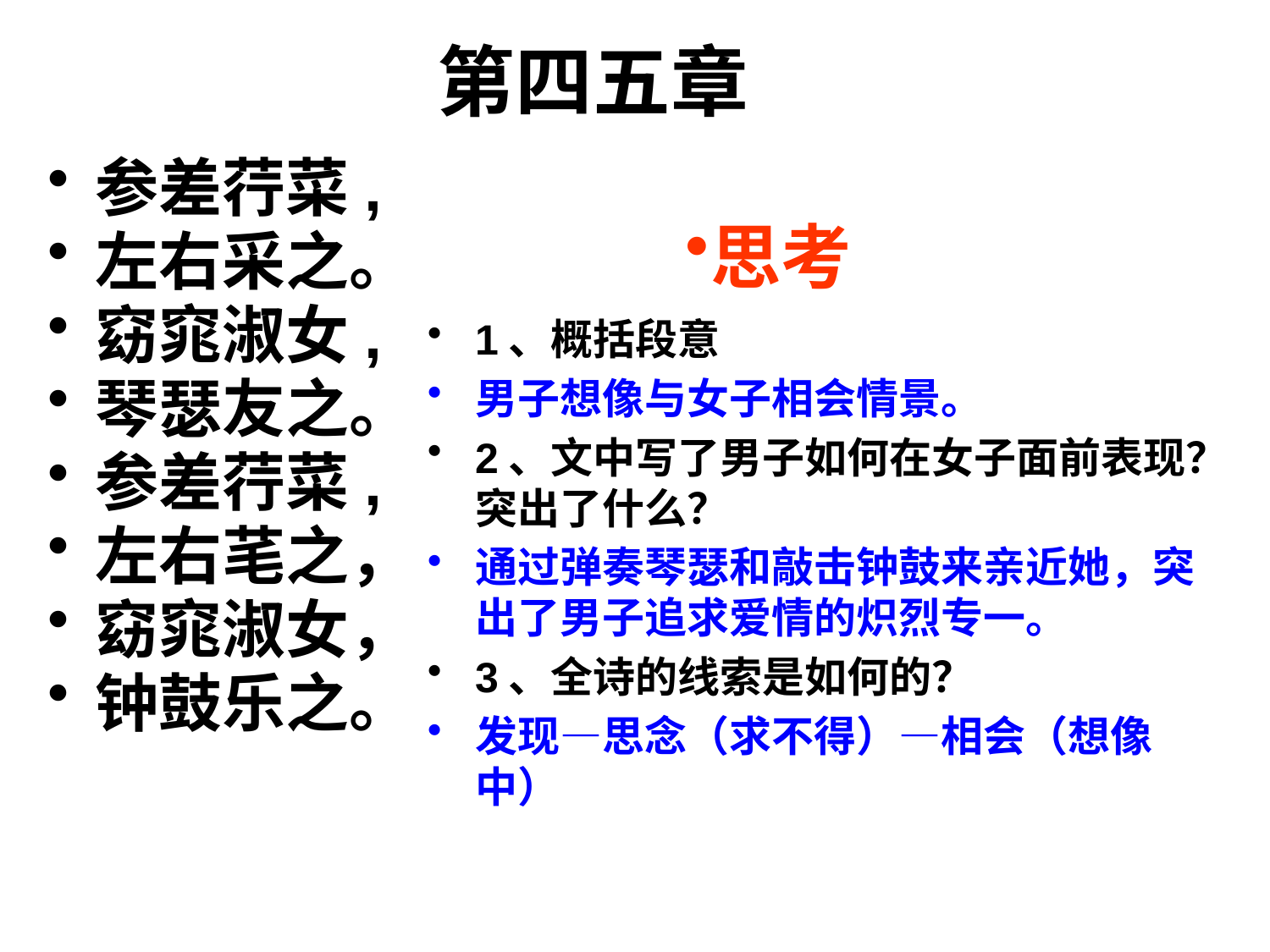

# 第四五章
参差荇菜,
左右采之。
窈窕淑女,
琴瑟友之。
参差荇菜,
左右芼之，
窈窕淑女，
钟鼓乐之。
思考
1、概括段意
男子想像与女子相会情景。
2、文中写了男子如何在女子面前表现？突出了什么？
通过弹奏琴瑟和敲击钟鼓来亲近她，突出了男子追求爱情的炽烈专一。
3、全诗的线索是如何的？
发现—思念（求不得）—相会（想像中）